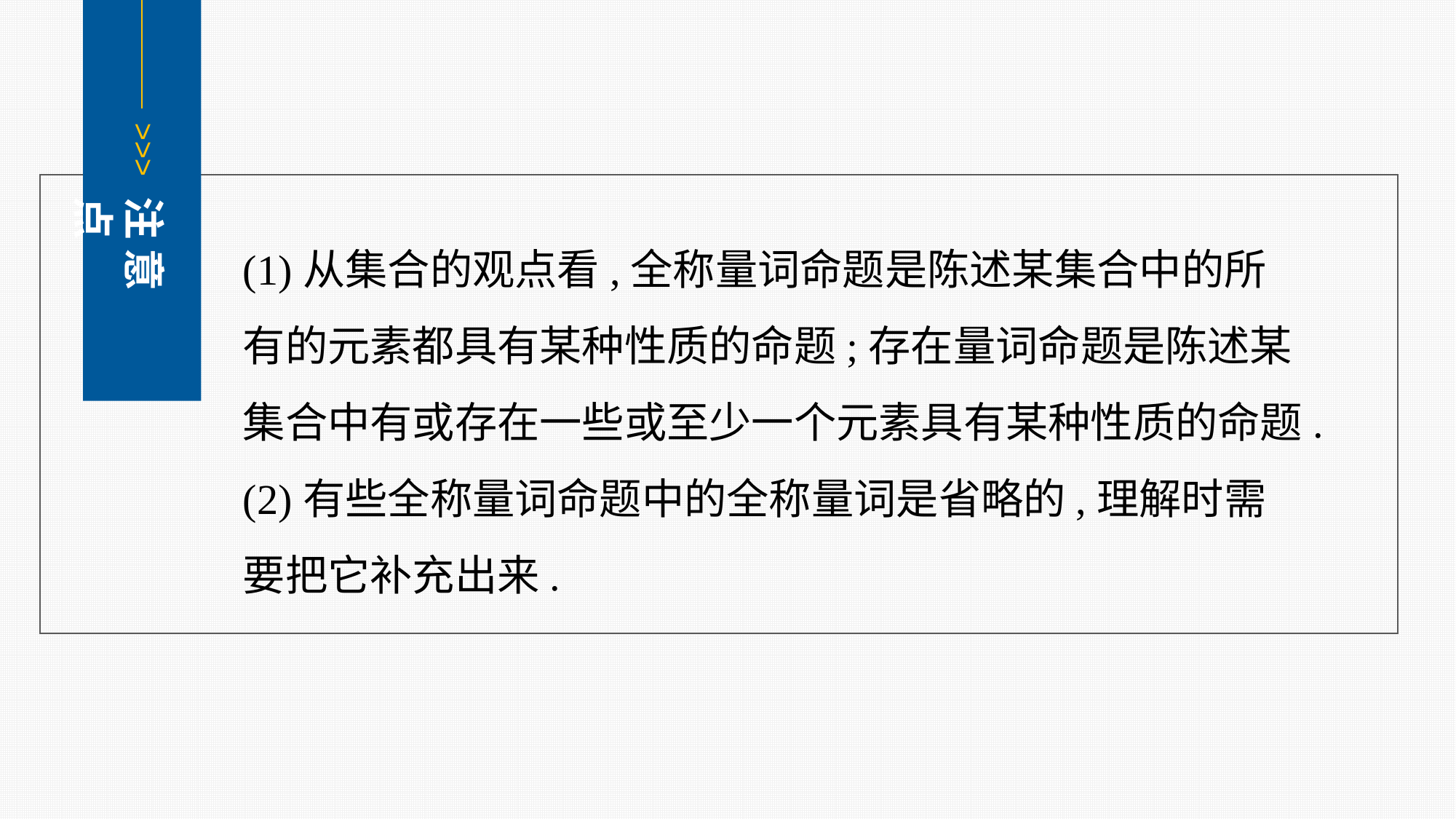

<<<
注 意 点

(1)从集合的观点看,全称量词命题是陈述某集合中的所有的元素都具有某种性质的命题;存在量词命题是陈述某集合中有或存在一些或至少一个元素具有某种性质的命题.
(2)有些全称量词命题中的全称量词是省略的,理解时需要把它补充出来.